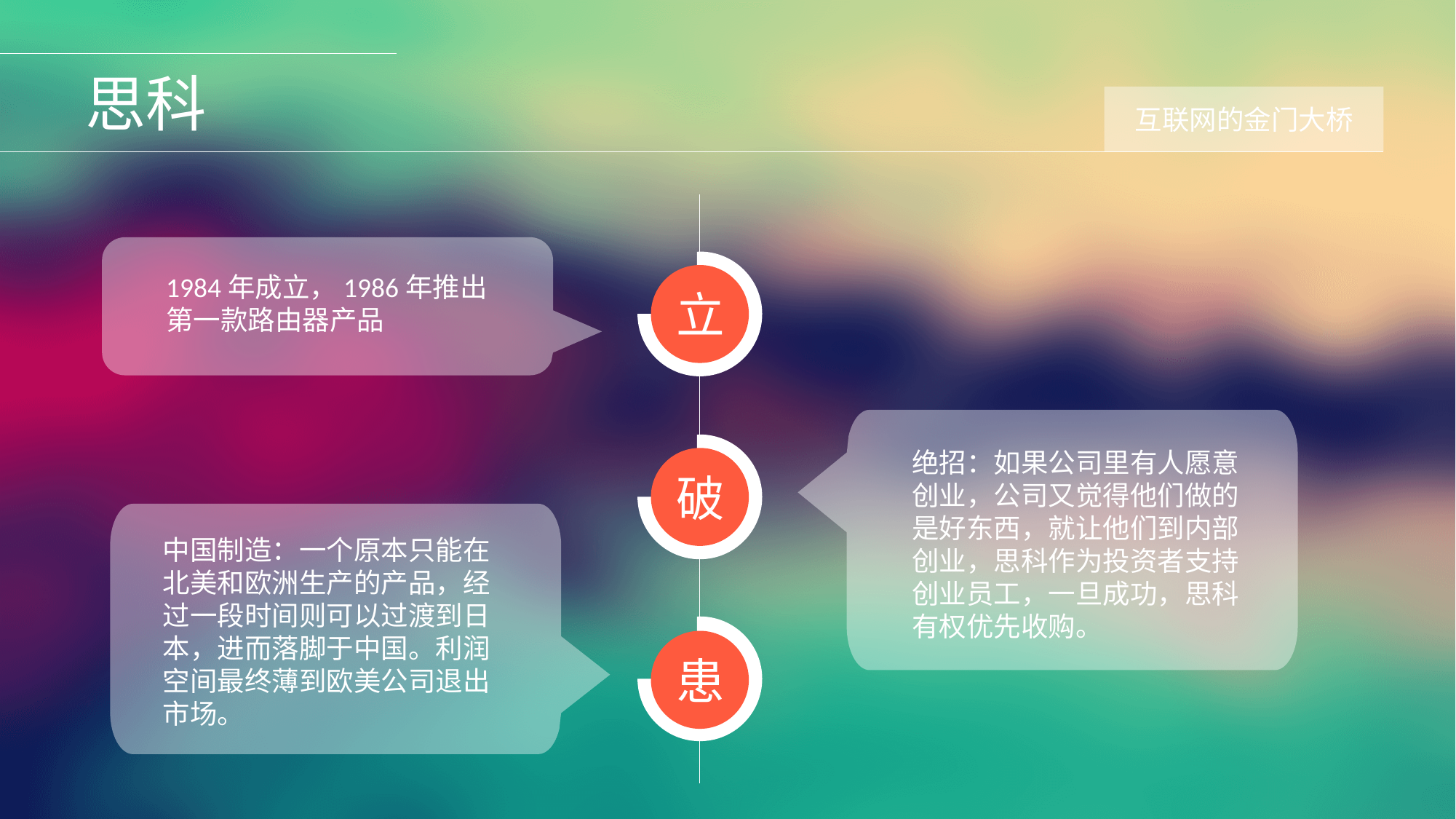

思科
互联网的金门大桥

1984年成立，1986年推出第一款路由器产品
立

绝招：如果公司里有人愿意创业，公司又觉得他们做的是好东西，就让他们到内部创业，思科作为投资者支持创业员工，一旦成功，思科有权优先收购。
破
中国制造：一个原本只能在北美和欧洲生产的产品，经过一段时间则可以过渡到日本，进而落脚于中国。利润空间最终薄到欧美公司退出市场。

患